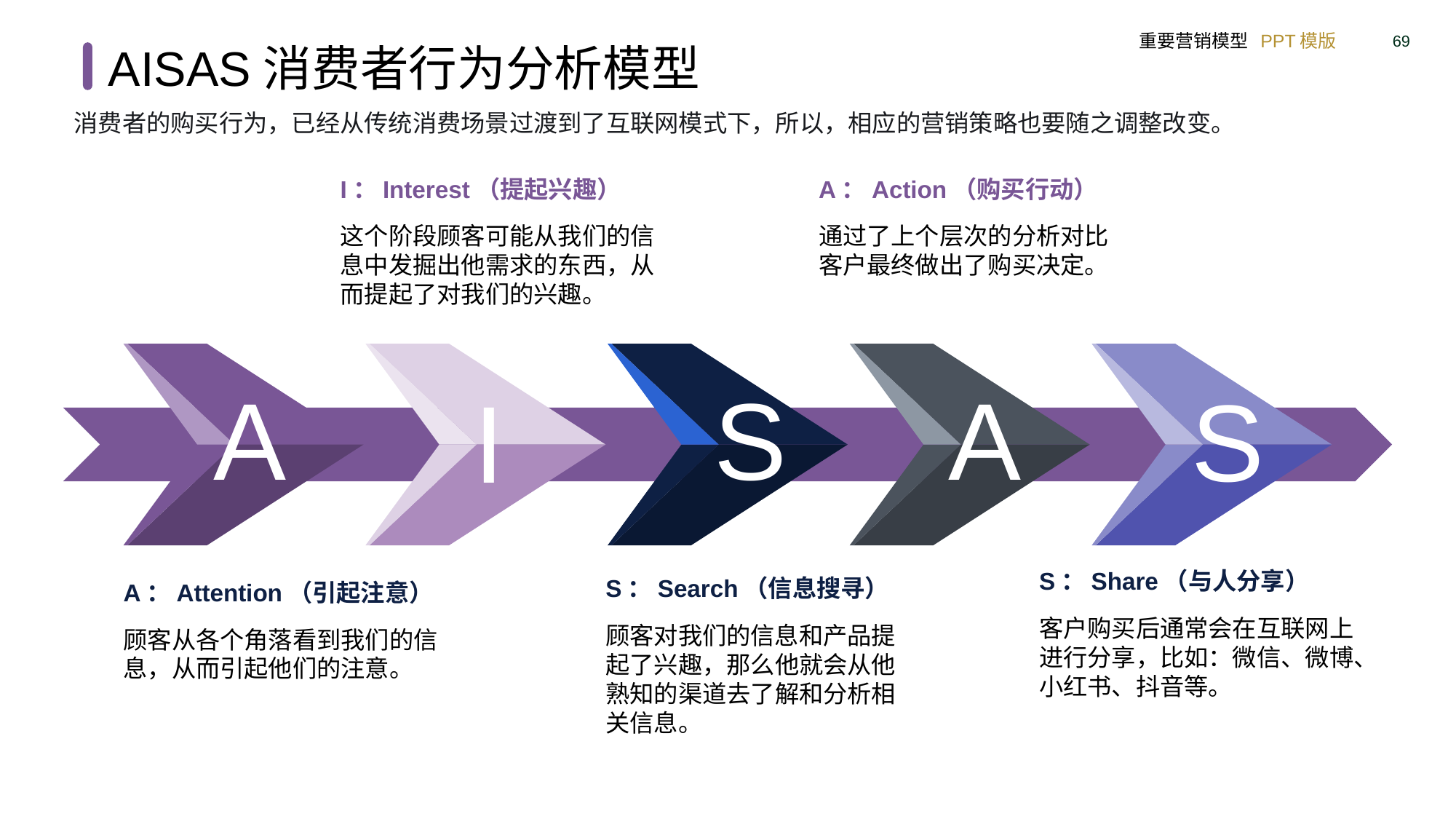

69
AISAS消费者行为分析模型
消费者的购买行为，已经从传统消费场景过渡到了互联网模式下，所以，相应的营销策略也要随之调整改变。
A：Action（购买行动）
通过了上个层次的分析对比客户最终做出了购买决定。
I：Interest（提起兴趣）
这个阶段顾客可能从我们的信息中发掘出他需求的东西，从而提起了对我们的兴趣。

A
A
S
S
I

S：Share（与人分享）
客户购买后通常会在互联网上进行分享，比如：微信、微博、小红书、抖音等。
S：Search（信息搜寻）
顾客对我们的信息和产品提起了兴趣，那么他就会从他熟知的渠道去了解和分析相关信息。
A：Attention（引起注意）
顾客从各个角落看到我们的信息，从而引起他们的注意。